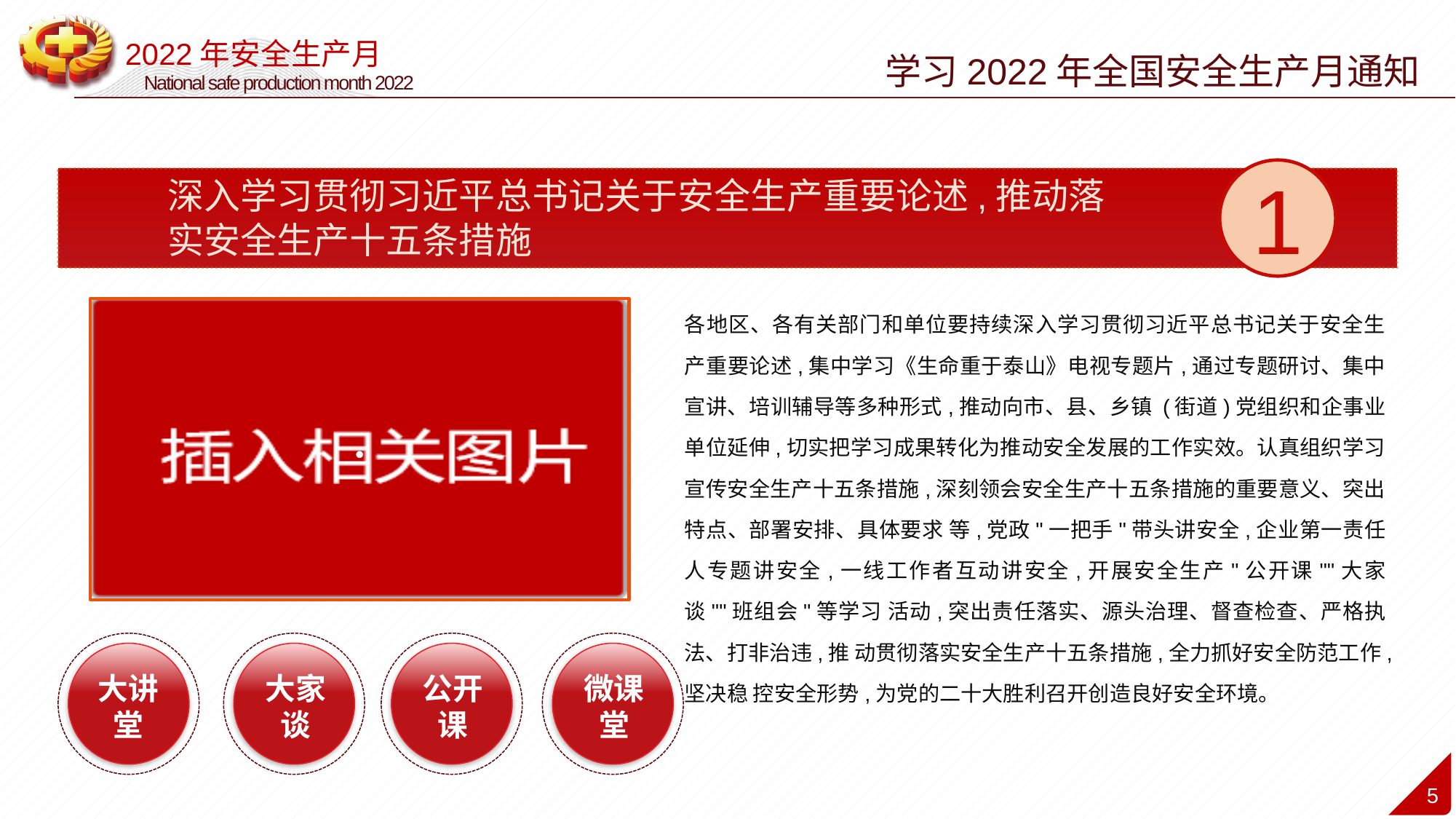

学习2022年全国安全生产月通知
1

深入学习贯彻习近平总书记关于安全生产重要论述,推动落实安全生产十五条措施
各地区、各有关部门和单位要持续深入学习贯彻习近平总书记关于安全生产重要论述,集中学习《生命重于泰山》电视专题片,通过专题研讨、集中宣讲、培训辅导等多种形式,推动向市、县、乡镇 (街道)党组织和企事业单位延伸,切实把学习成果转化为推动安全发展的工作实效。认真组织学习宣传安全生产十五条措施,深刻领会安全生产十五条措施的重要意义、突出特点、部署安排、具体要求 等,党政"一把手"带头讲安全,企业第一责任人专题讲安全,一线工作者互动讲安全,开展安全生产"公开课""大家谈""班组会"等学习 活动,突出责任落实、源头治理、督查检查、严格执法、打非治违,推 动贯彻落实安全生产十五条措施,全力抓好安全防范工作,坚决稳 控安全形势,为党的二十大胜利召开创造良好安全环境。
·

大讲堂
大家谈
公开课
微课堂